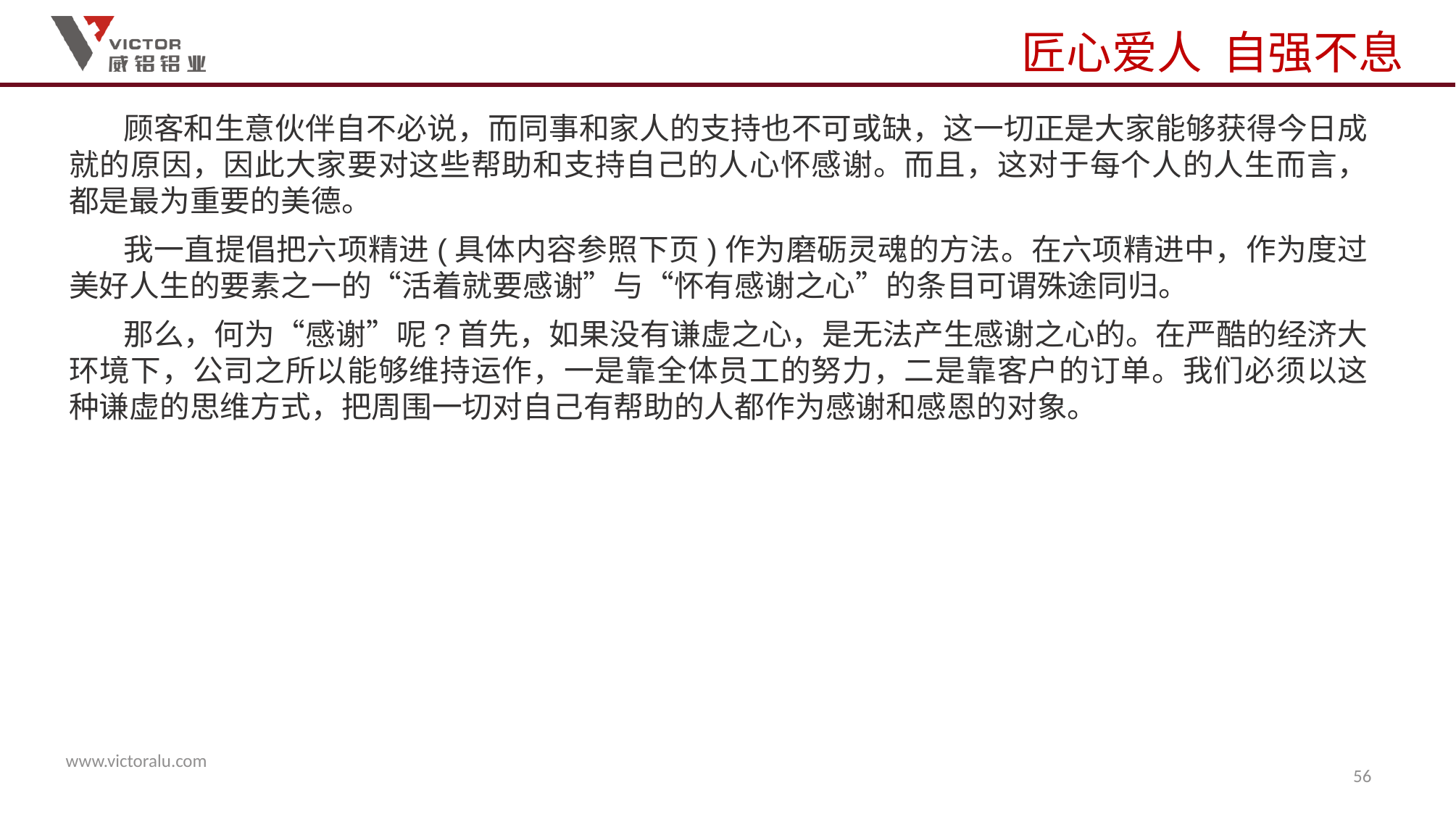

顾客和生意伙伴自不必说，而同事和家人的支持也不可或缺，这一切正是大家能够获得今日成就的原因，因此大家要对这些帮助和支持自己的人心怀感谢。而且，这对于每个人的人生而言，都是最为重要的美德。
我一直提倡把六项精进(具体内容参照下页)作为磨砺灵魂的方法。在六项精进中，作为度过美好人生的要素之一的“活着就要感谢”与“怀有感谢之心”的条目可谓殊途同归。
那么，何为“感谢”呢?首先，如果没有谦虚之心，是无法产生感谢之心的。在严酷的经济大环境下，公司之所以能够维持运作，一是靠全体员工的努力，二是靠客户的订单。我们必须以这种谦虚的思维方式，把周围一切对自己有帮助的人都作为感谢和感恩的对象。
56